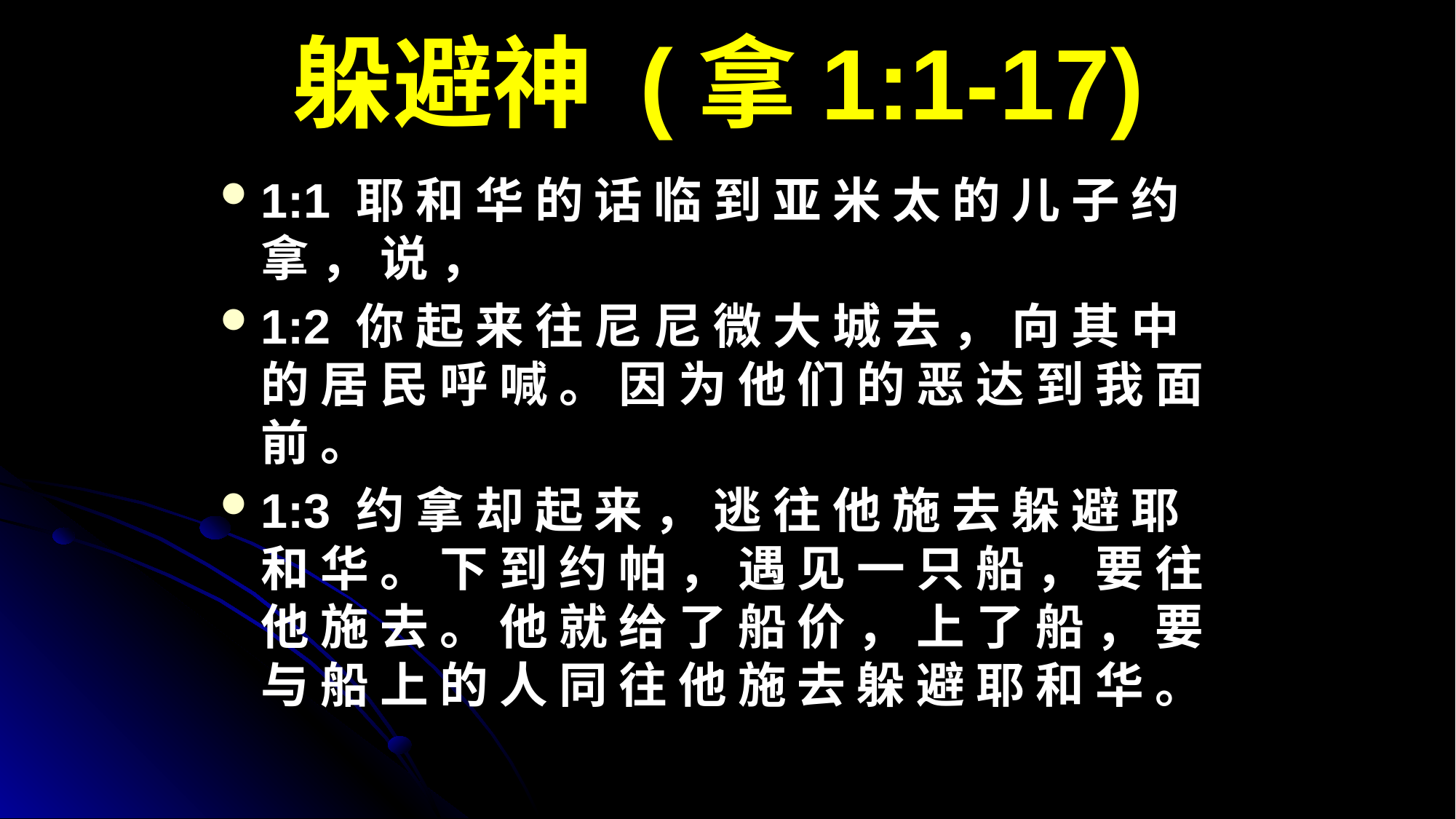

# 躲避神 (拿1:1-17)
1:1 耶 和 华 的 话 临 到 亚 米 太 的 儿 子 约 拿 ， 说 ，
1:2 你 起 来 往 尼 尼 微 大 城 去 ， 向 其 中 的 居 民 呼 喊 。 因 为 他 们 的 恶 达 到 我 面 前 。
1:3 约 拿 却 起 来 ， 逃 往 他 施 去 躲 避 耶 和 华 。 下 到 约 帕 ， 遇 见 一 只 船 ， 要 往 他 施 去 。 他 就 给 了 船 价 ， 上 了 船 ， 要 与 船 上 的 人 同 往 他 施 去 躲 避 耶 和 华 。